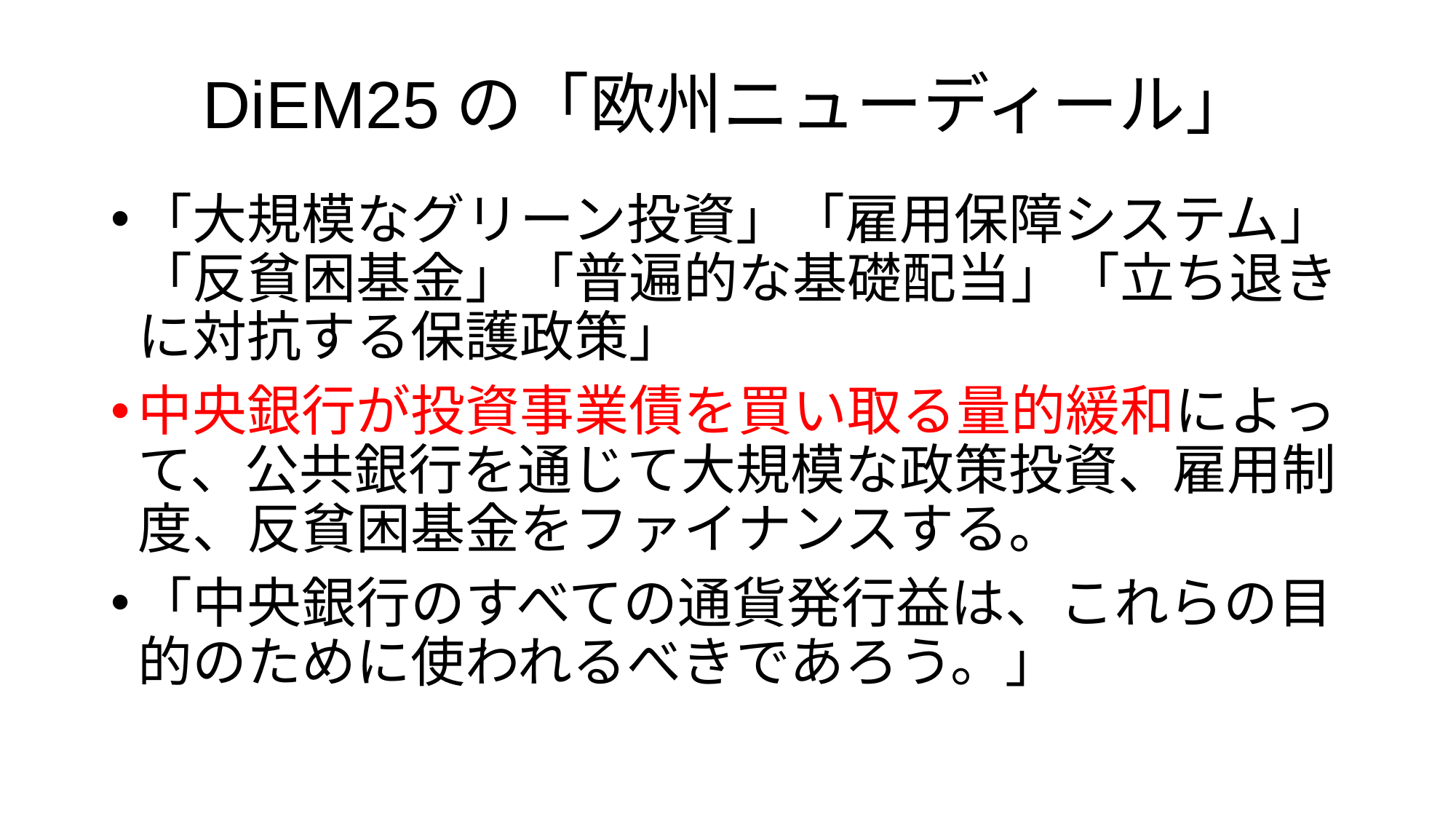

# DiEM25の「欧州ニューディール」
「大規模なグリーン投資」「雇用保障システム」「反貧困基金」「普遍的な基礎配当」「立ち退きに対抗する保護政策」
中央銀行が投資事業債を買い取る量的緩和によって、公共銀行を通じて大規模な政策投資、雇用制度、反貧困基金をファイナンスする。
「中央銀行のすべての通貨発行益は、これらの目的のために使われるべきであろう。」